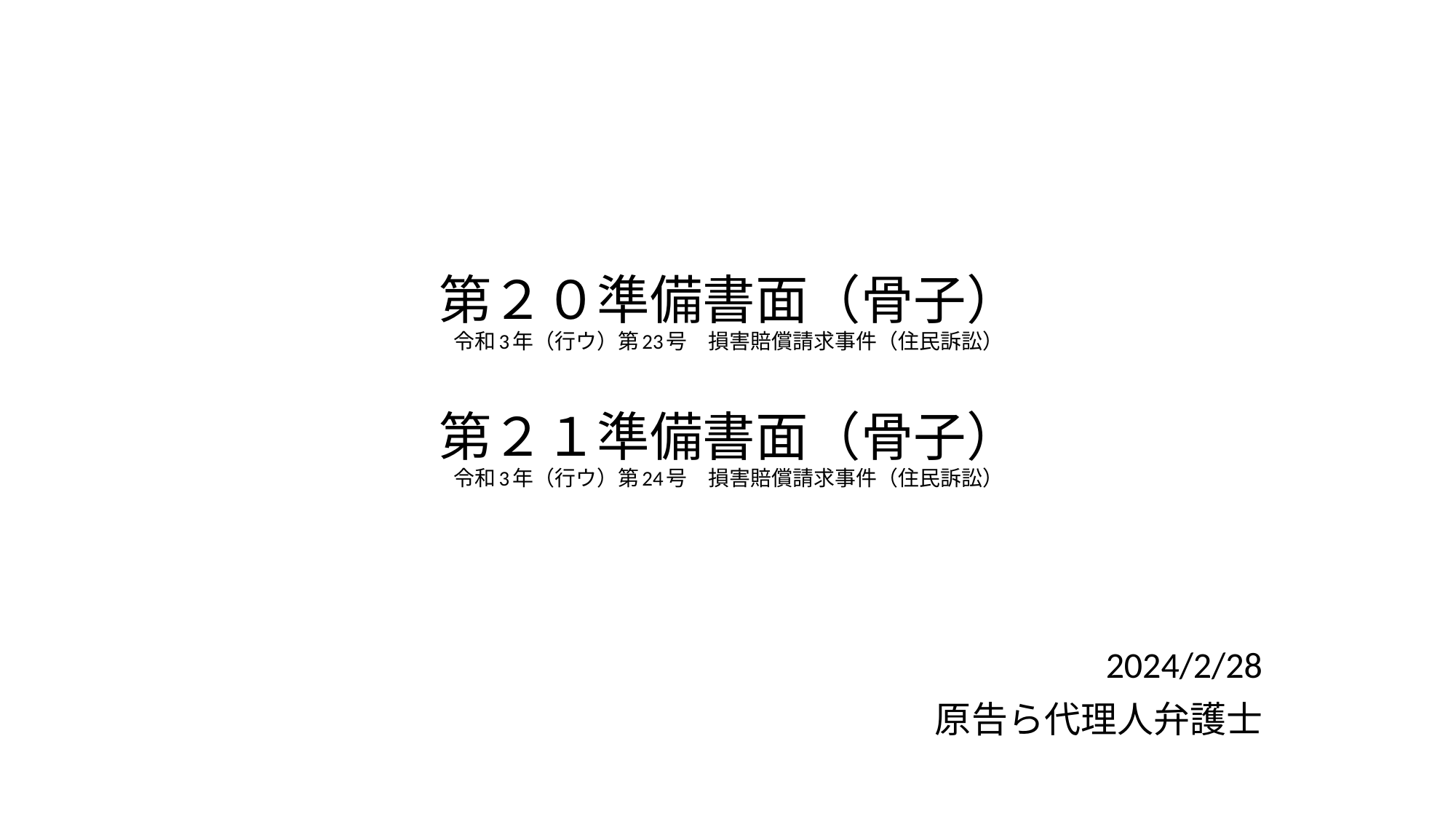

# 第２０準備書面（骨子） 令和3年（行ウ）第23号　損害賠償請求事件（住民訴訟） 第２１準備書面（骨子） 令和3年（行ウ）第24号　損害賠償請求事件（住民訴訟）

2024/2/28
 原告ら代理人弁護士